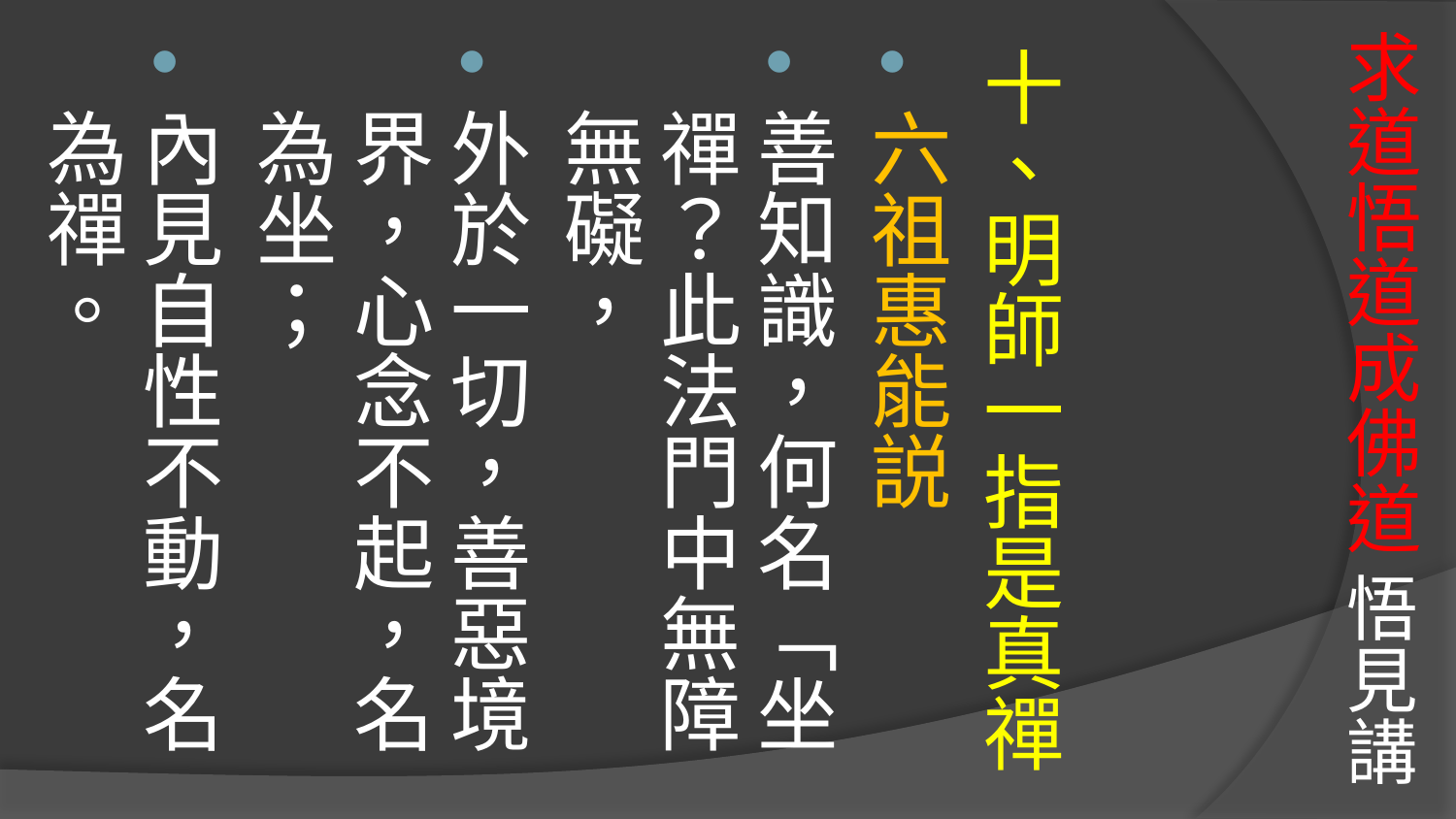

# 求道悟道成佛道 悟見講
十、明師一指是真禪
六祖惠能説
善知識，何名「坐禪？此法門中無障無礙，
外於一切，善惡境界，心念不起，名為坐；
內見自性不動，名為禪。